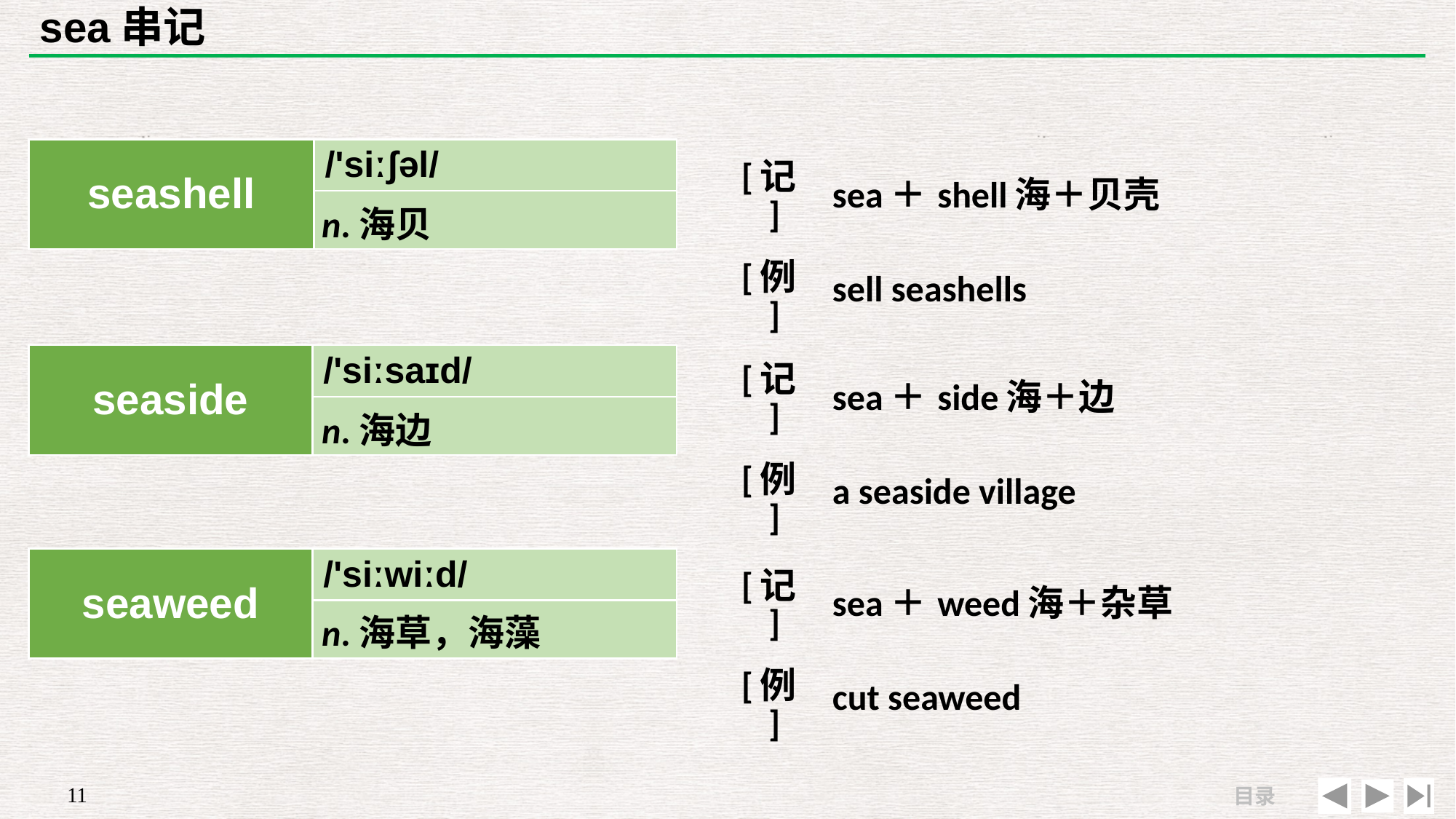

# sea串记

| seashell | /'siːʃəl/ |
| --- | --- |
|  |  |
| [记] | sea＋shell海＋贝壳 |
| --- | --- |
| [例] | sell seashells |
n.海贝
| [记] | sea＋side海＋边 |
| --- | --- |
| [例] | a seaside village |
| seaside | /'siːsaɪd/ |
| --- | --- |
|  |  |
n.海边
| seaweed | /'siːwiːd/ |
| --- | --- |
|  |  |
| [记] | sea＋weed海＋杂草 |
| --- | --- |
| [例] | cut seaweed |
n.海草，海藻